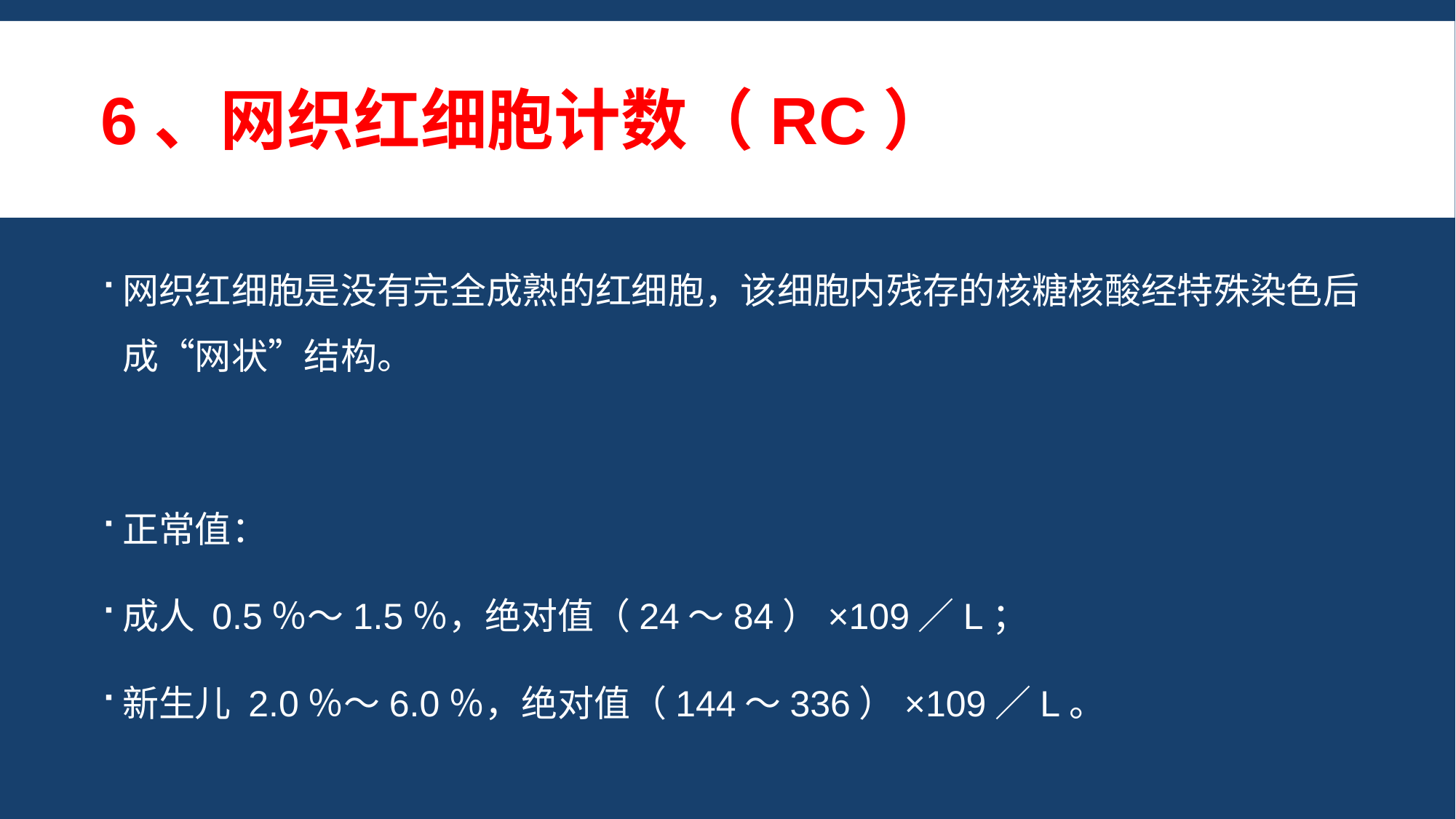

# 6、网织红细胞计数（RC）
网织红细胞是没有完全成熟的红细胞，该细胞内残存的核糖核酸经特殊染色后成“网状”结构。

正常值：
成人 0.5％～1.5％，绝对值（24～84）×109／L；
新生儿 2.0％～6.0％，绝对值（144～336）×109／L。